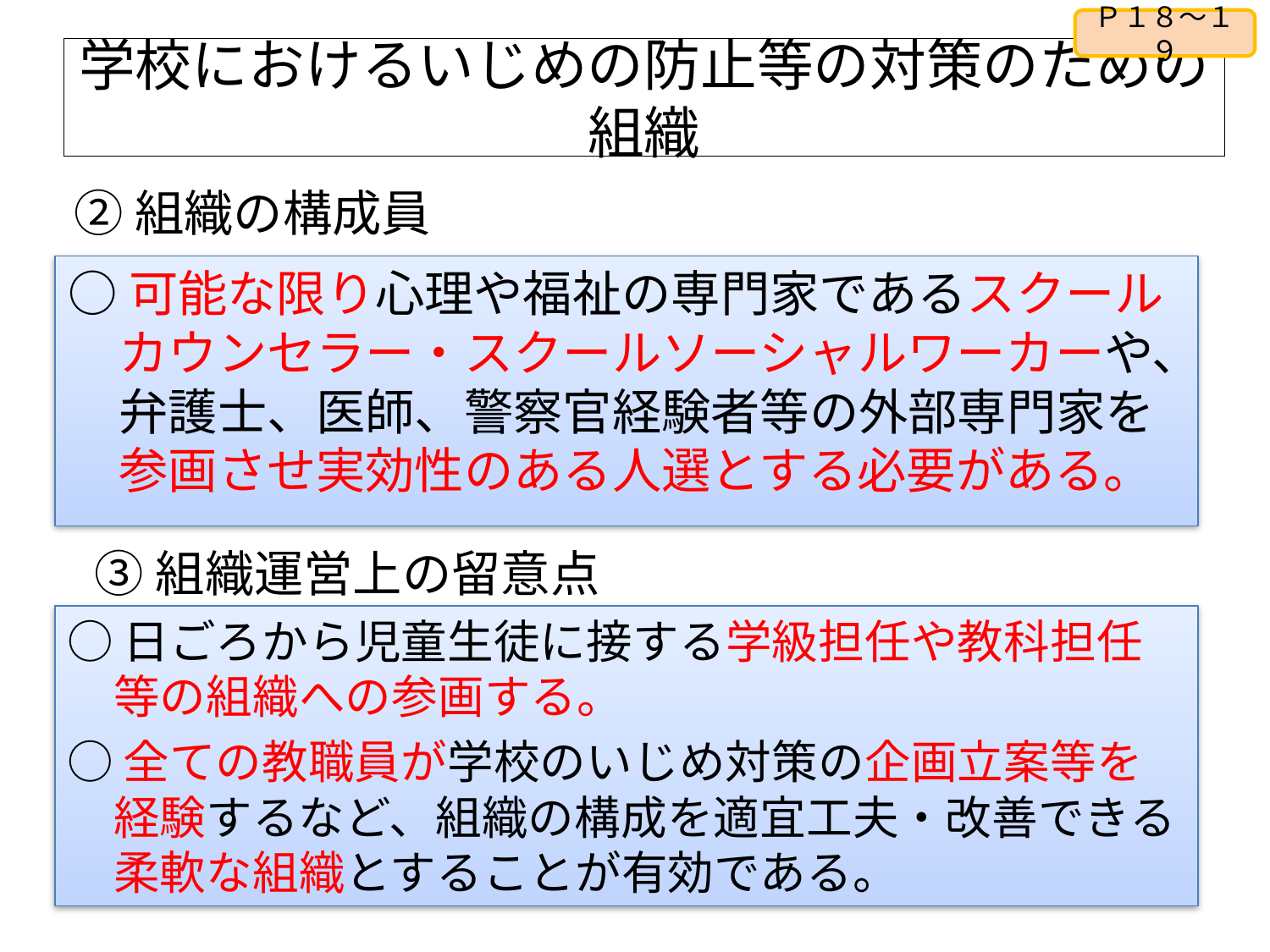

Ｐ１８～１９
# 学校におけるいじめの防止等の対策のための組織
②組織の構成員
○可能な限り心理や福祉の専門家であるスクールカウンセラー・スクールソーシャルワーカーや、弁護士、医師、警察官経験者等の外部専門家を参画させ実効性のある人選とする必要がある。
③組織運営上の留意点
○日ごろから児童生徒に接する学級担任や教科担任等の組織への参画する。
○全ての教職員が学校のいじめ対策の企画立案等を経験するなど、組織の構成を適宜工夫・改善できる柔軟な組織とすることが有効である。